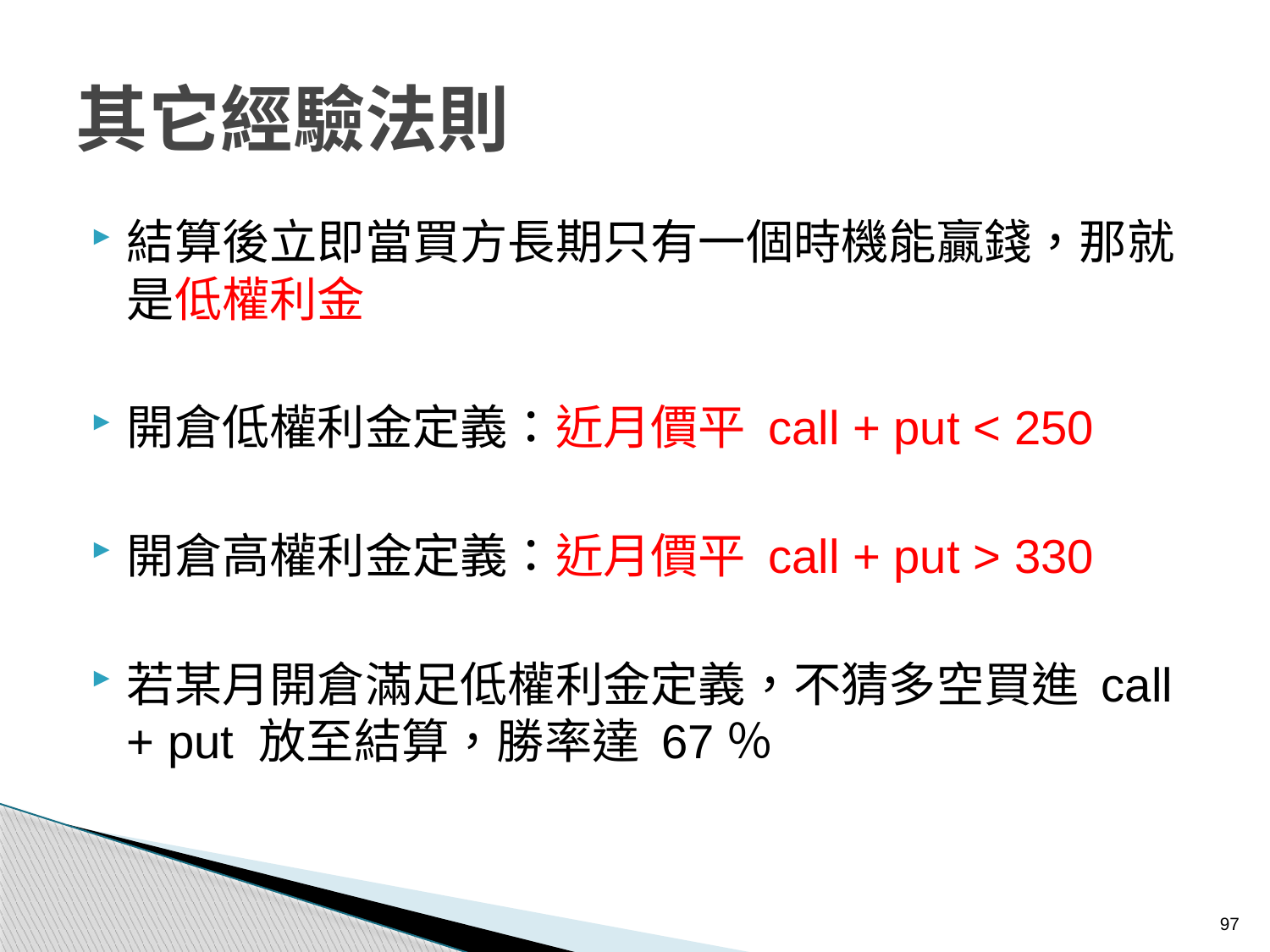

# 其它經驗法則
結算後立即當買方長期只有一個時機能贏錢，那就是低權利金

開倉低權利金定義：近月價平 call + put < 250

開倉高權利金定義：近月價平 call + put > 330

若某月開倉滿足低權利金定義，不猜多空買進 call + put 放至結算，勝率達 67％
97